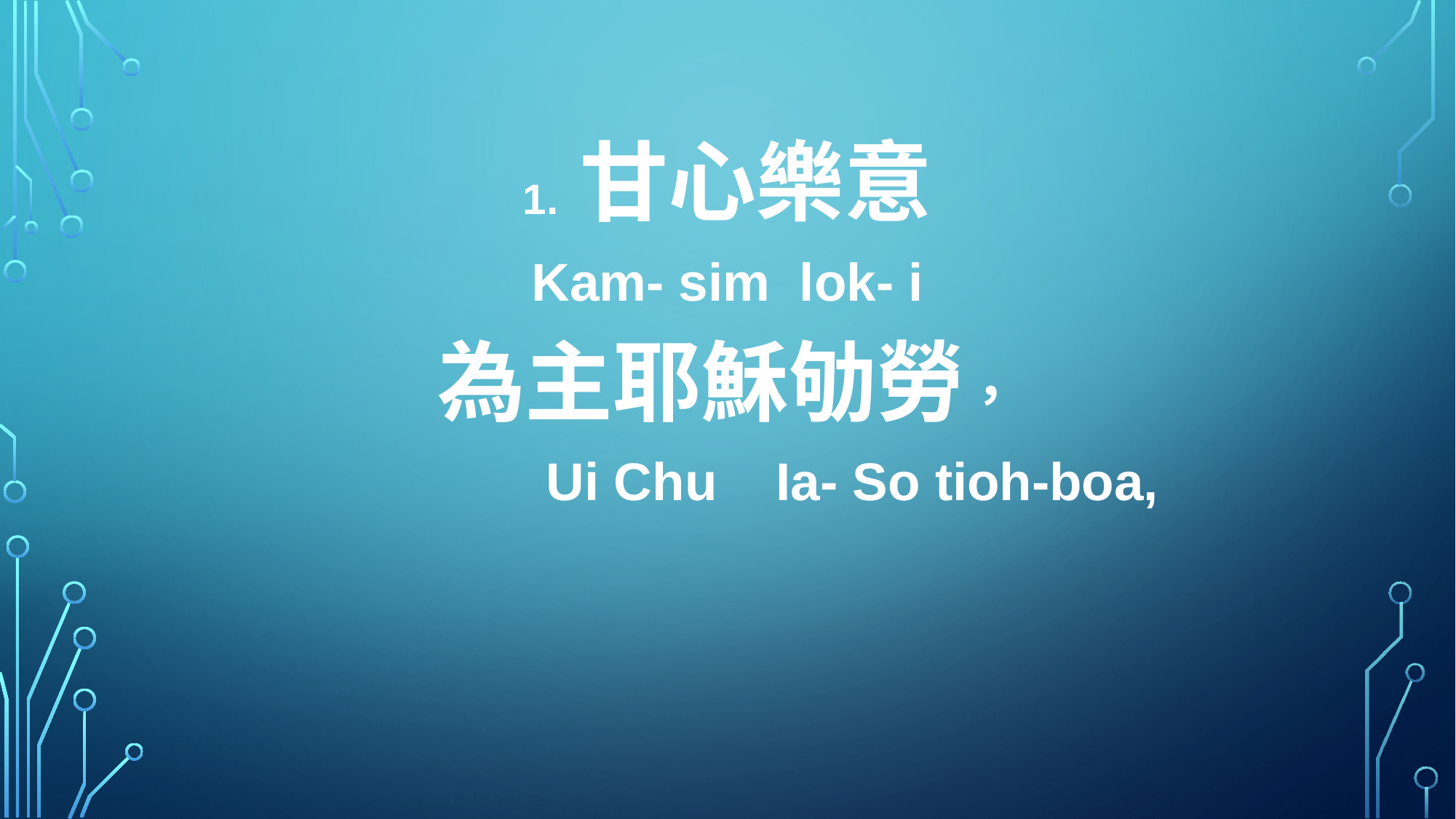

1. 甘心樂意
Kam- sim  lok- i
為主耶穌劬勞，
                           Ui Chu    Ia- So tioh-boa,